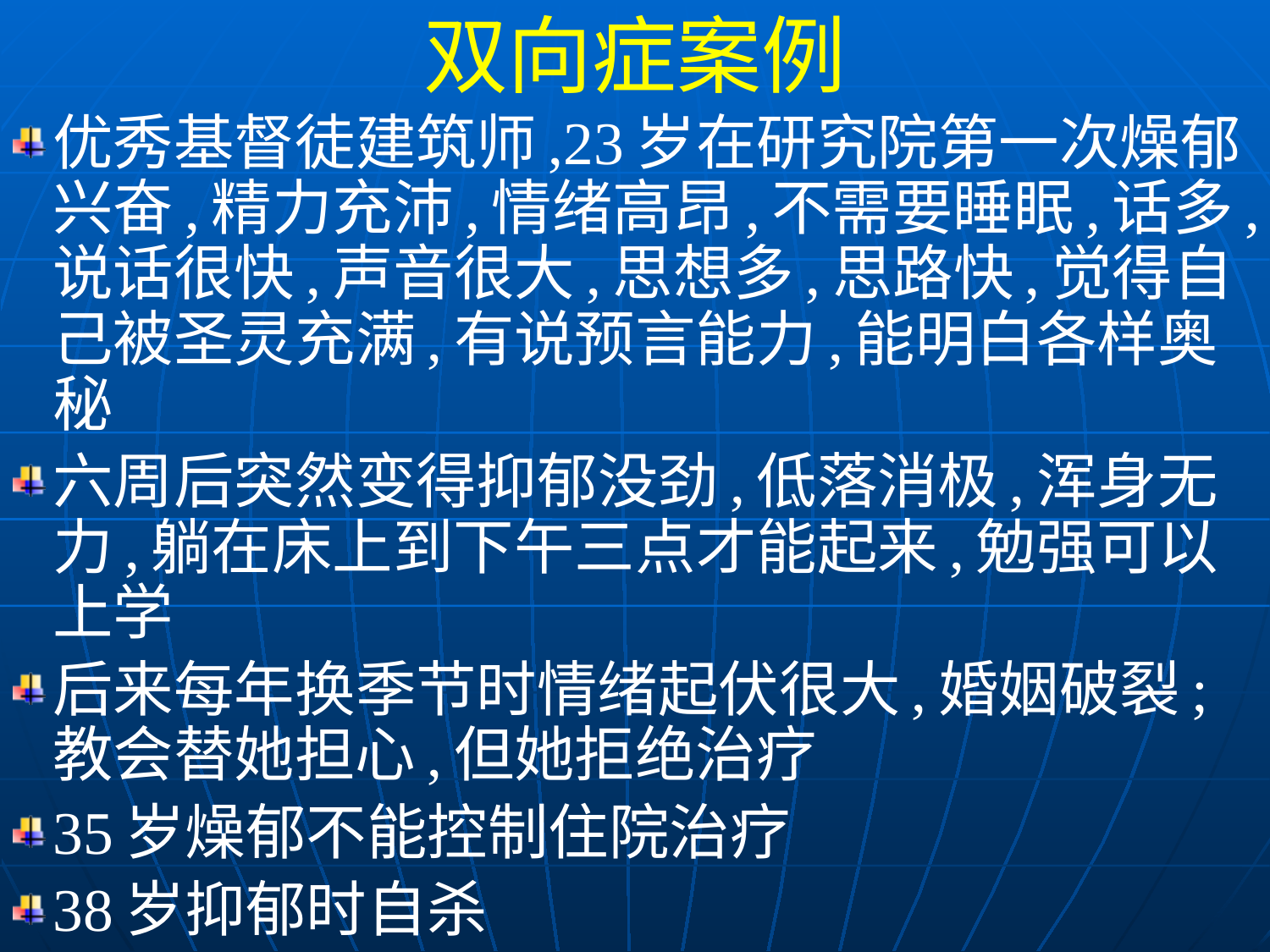

双向症案例
优秀基督徒建筑师,23岁在研究院第一次燥郁兴奋,精力充沛,情绪高昂,不需要睡眠,话多,说话很快,声音很大,思想多,思路快,觉得自己被圣灵充满,有说预言能力,能明白各样奥秘
六周后突然变得抑郁没劲,低落消极,浑身无力,躺在床上到下午三点才能起来,勉强可以上学
后来每年换季节时情绪起伏很大,婚姻破裂;教会替她担心,但她拒绝治疗
35岁燥郁不能控制住院治疗
38岁抑郁时自杀